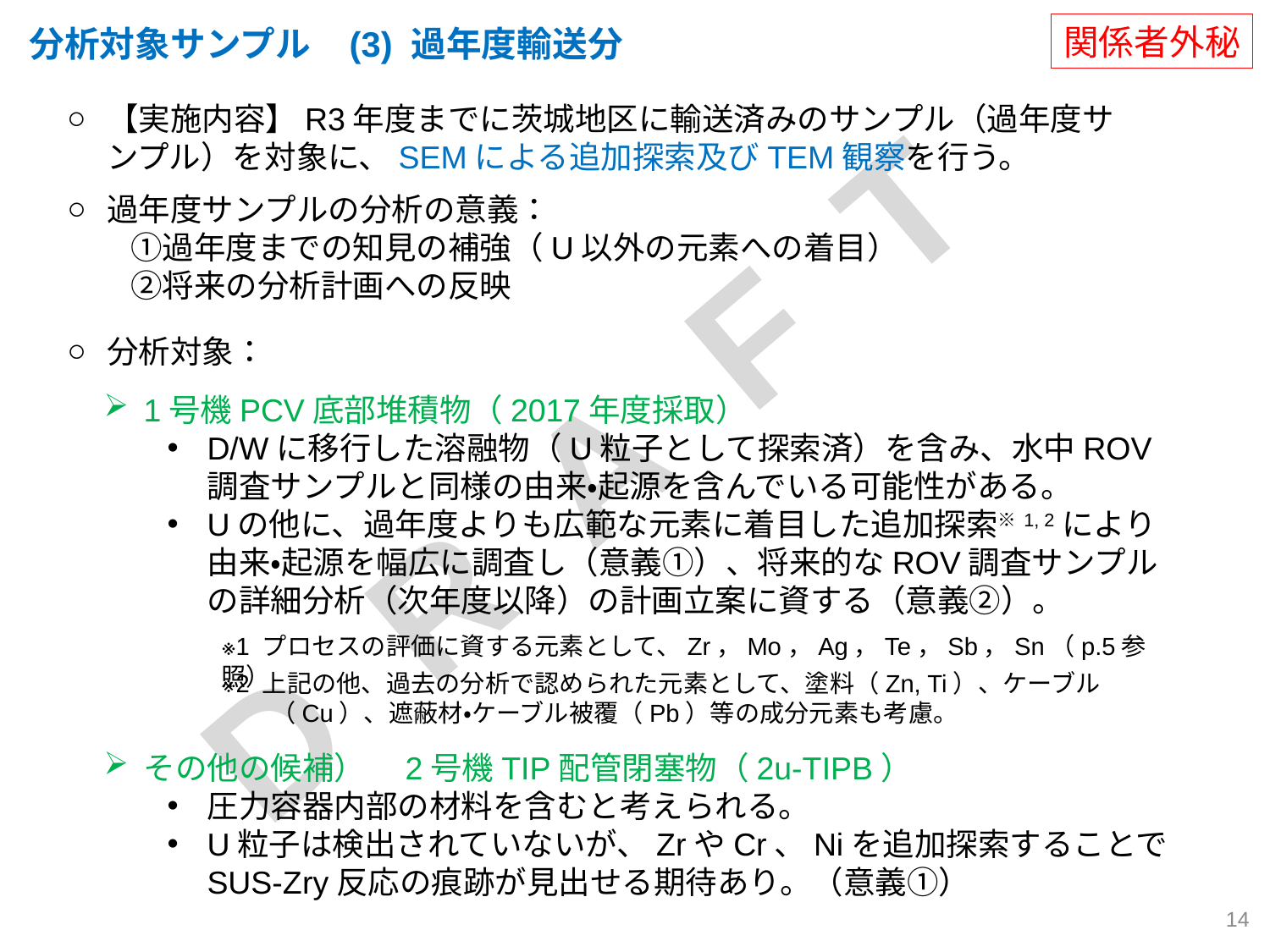

関係者外秘
分析対象サンプル
(3) 過年度輸送分
【実施内容】R3年度までに茨城地区に輸送済みのサンプル（過年度サンプル）を対象に、SEMによる追加探索及びTEM観察を行う。
過年度サンプルの分析の意義：
　　①過年度までの知見の補強（U以外の元素への着目）
　　②将来の分析計画への反映
分析対象：
1号機PCV底部堆積物（2017年度採取）
D/Wに移行した溶融物（U粒子として探索済）を含み、水中ROV調査サンプルと同様の由来・起源を含んでいる可能性がある。
Uの他に、過年度よりも広範な元素に着目した追加探索※1, 2により由来・起源を幅広に調査し（意義①）、将来的なROV調査サンプルの詳細分析（次年度以降）の計画立案に資する（意義②）。
※1 プロセスの評価に資する元素として、Zr，Mo，Ag，Te，Sb，Sn（p.5参照）
※2 上記の他、過去の分析で認められた元素として、塗料（Zn, Ti）、ケーブル（Cu）、遮蔽材・ケーブル被覆（Pb）等の成分元素も考慮。
その他の候補）　2号機TIP配管閉塞物（2u-TIPB）
圧力容器内部の材料を含むと考えられる。
U粒子は検出されていないが、ZrやCr、Niを追加探索することでSUS-Zry反応の痕跡が見出せる期待あり。（意義①）
14